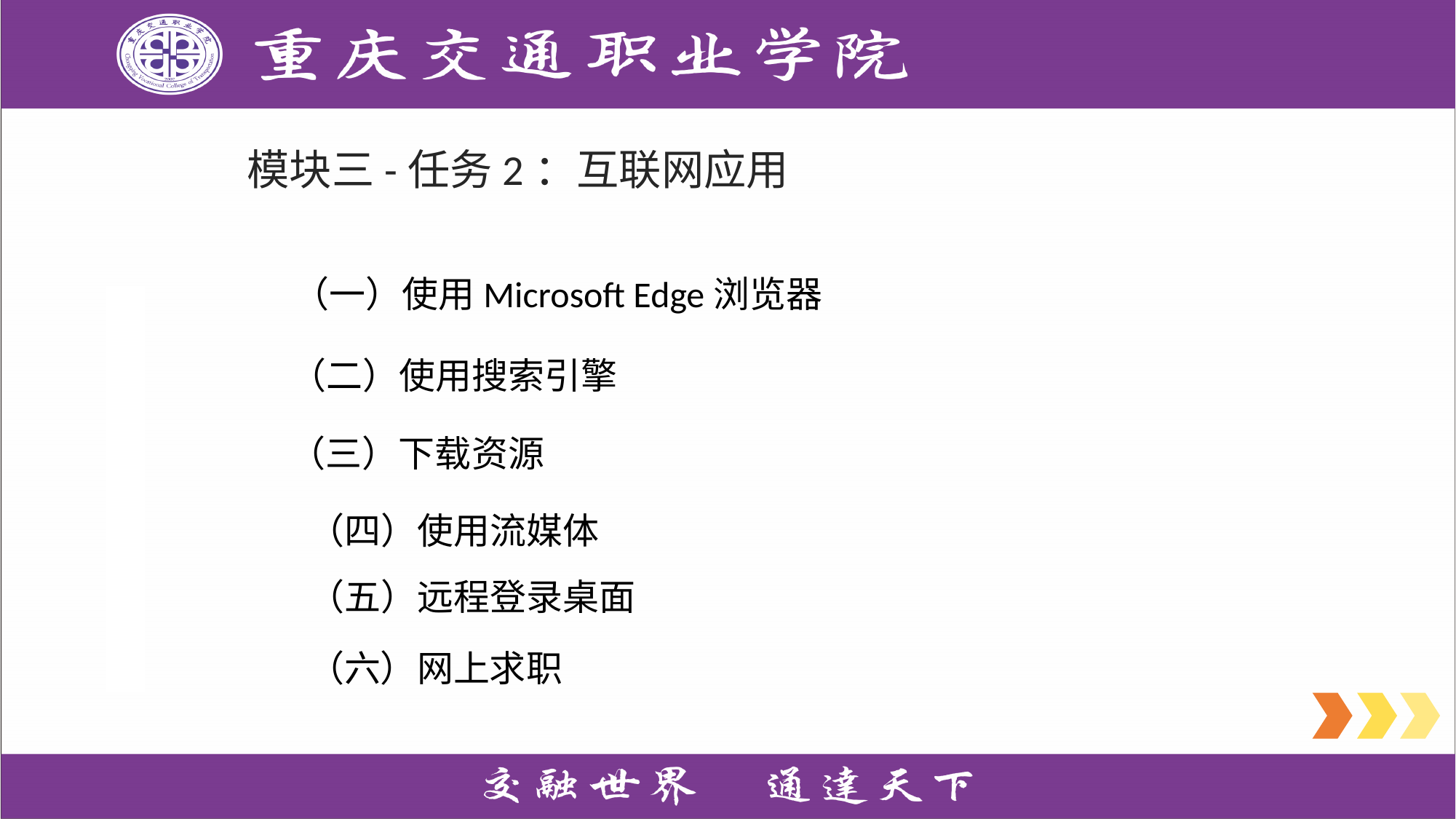

模块三-任务2：互联网应用
（一）使用Microsoft Edge浏览器

（二）使用搜索引擎
（三）下载资源
（四）使用流媒体
（五）远程登录桌面
（六）网上求职